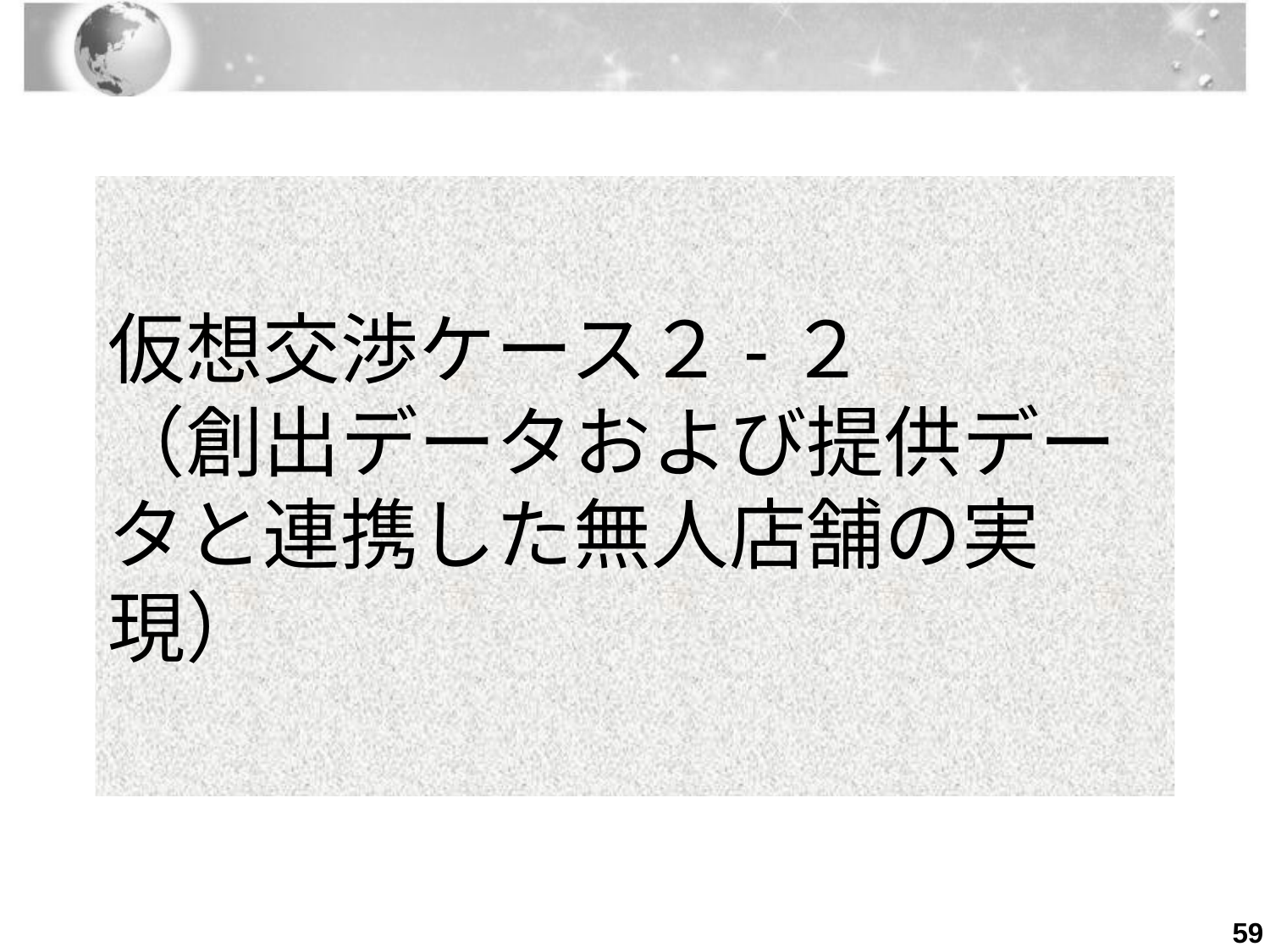

# 仮想交渉ケース２-２ （創出データおよび提供データと連携した無人店舗の実現）
59